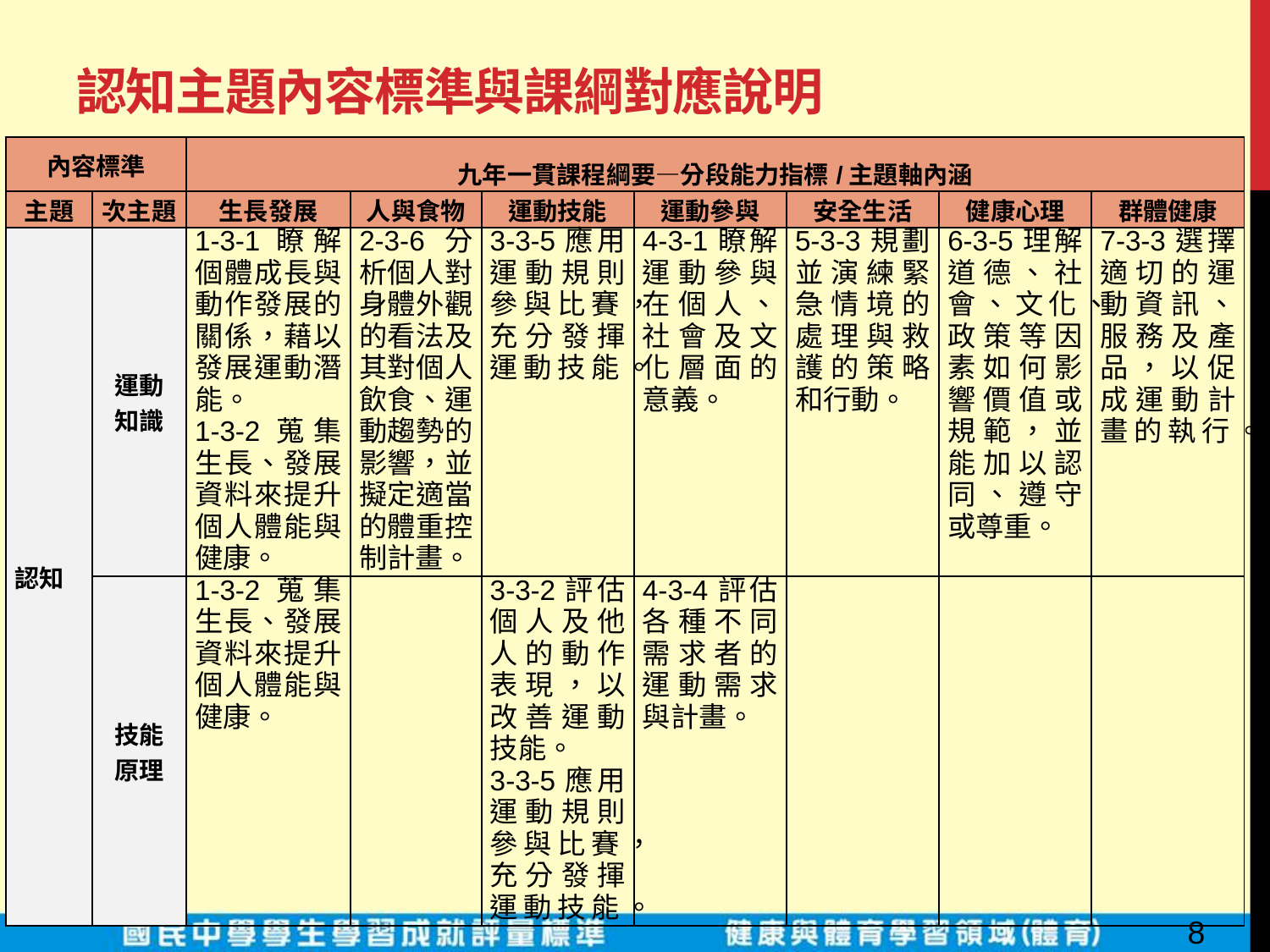

# 認知主題內容標準與課綱對應說明
| 內容標準 |  | 九年一貫課程綱要—分段能力指標/主題軸內涵 |  |  |  |  |  |  |
| --- | --- | --- | --- | --- | --- | --- | --- | --- |
| 主題 | 次主題 | 生長發展 | 人與食物 | 運動技能 | 運動參與 | 安全生活 | 健康心理 | 群體健康 |
| 認知 | 運動 知識 | 1-3-1瞭解個體成長與動作發展的關係，藉以發展運動潛能。 1-3-2蒐集生長、發展資料來提升個人體能與健康。 | 2-3-6分析個人對身體外觀的看法及其對個人飲食、運動趨勢的影響，並擬定適當的體重控制計畫。 | 3-3-5應用運動規則參與比賽，充分發揮運動技能。 | 4-3-1瞭解運動參與在個人、社會及文化層面的意義。 | 5-3-3規劃並演練緊急情境的處理與救護的策略和行動。 | 6-3-5理解道德、社會、文化、政策等因素如何影響價值或規範，並能加以認同、遵守或尊重。 | 7-3-3選擇適切的運動資訊、服務及產品，以促成運動計畫的執行。 |
|  | 技能 原理 | 1-3-2蒐集生長、發展資料來提升個人體能與健康。 |  | 3-3-2評估個人及他人的動作表現，以改善運動技能。 3-3-5應用運動規則參與比賽，充分發揮運動技能。 | 4-3-4評估各種不同需求者的運動需求與計畫。 |  |  |  |
8